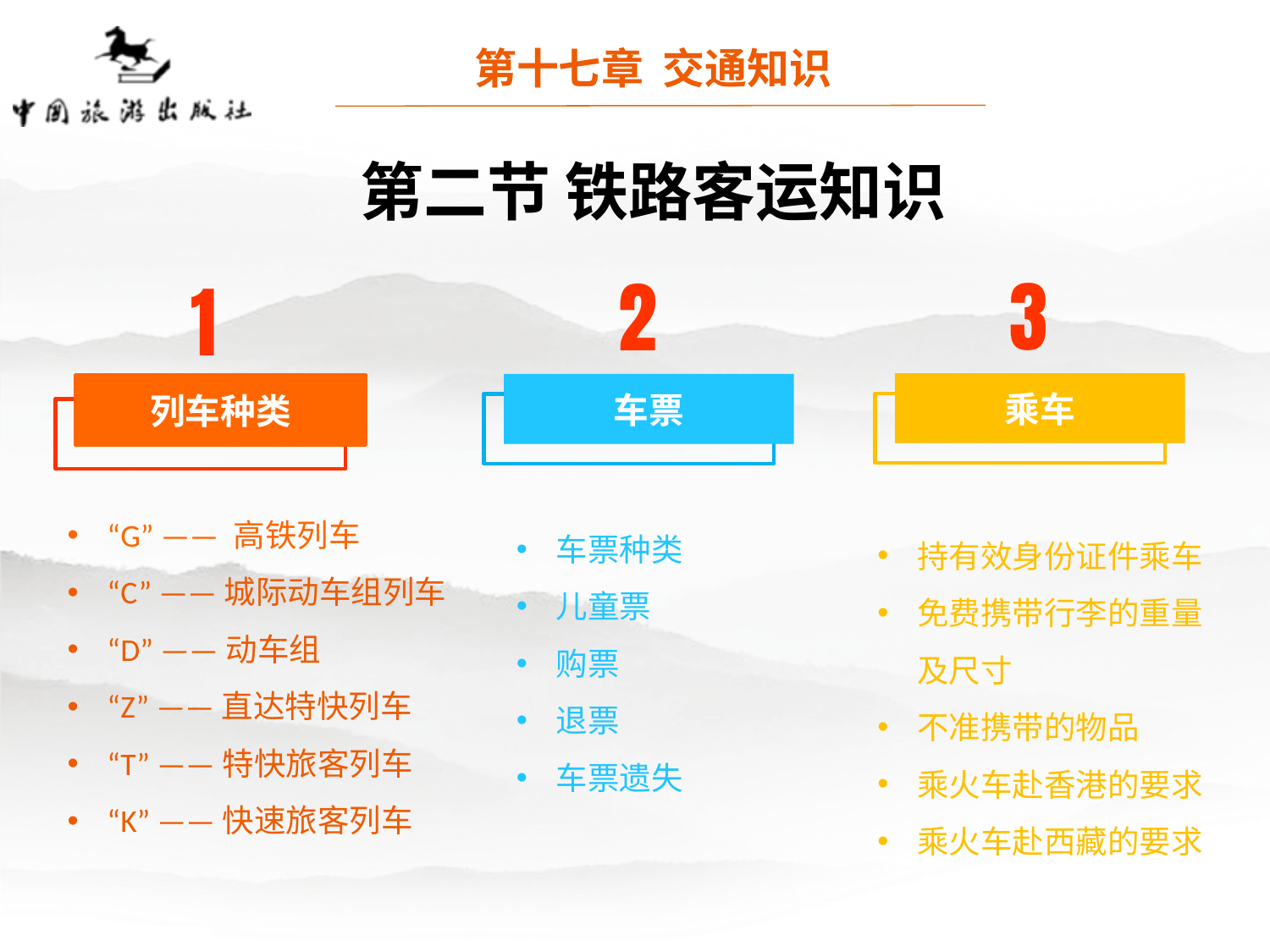

第十七章  交通知识
第二节 铁路客运知识
3
乘车

2
车票

1
列车种类

“G” —— 高铁列车
“C” ——城际动车组列车
“D” ——动车组
“Z” ——直达特快列车
“T” ——特快旅客列车
“K” ——快速旅客列车
车票种类
儿童票
购票
退票
车票遗失

持有效身份证件乘车
免费携带行李的重量及尺寸
不准携带的物品
乘火车赴香港的要求
乘火车赴西藏的要求